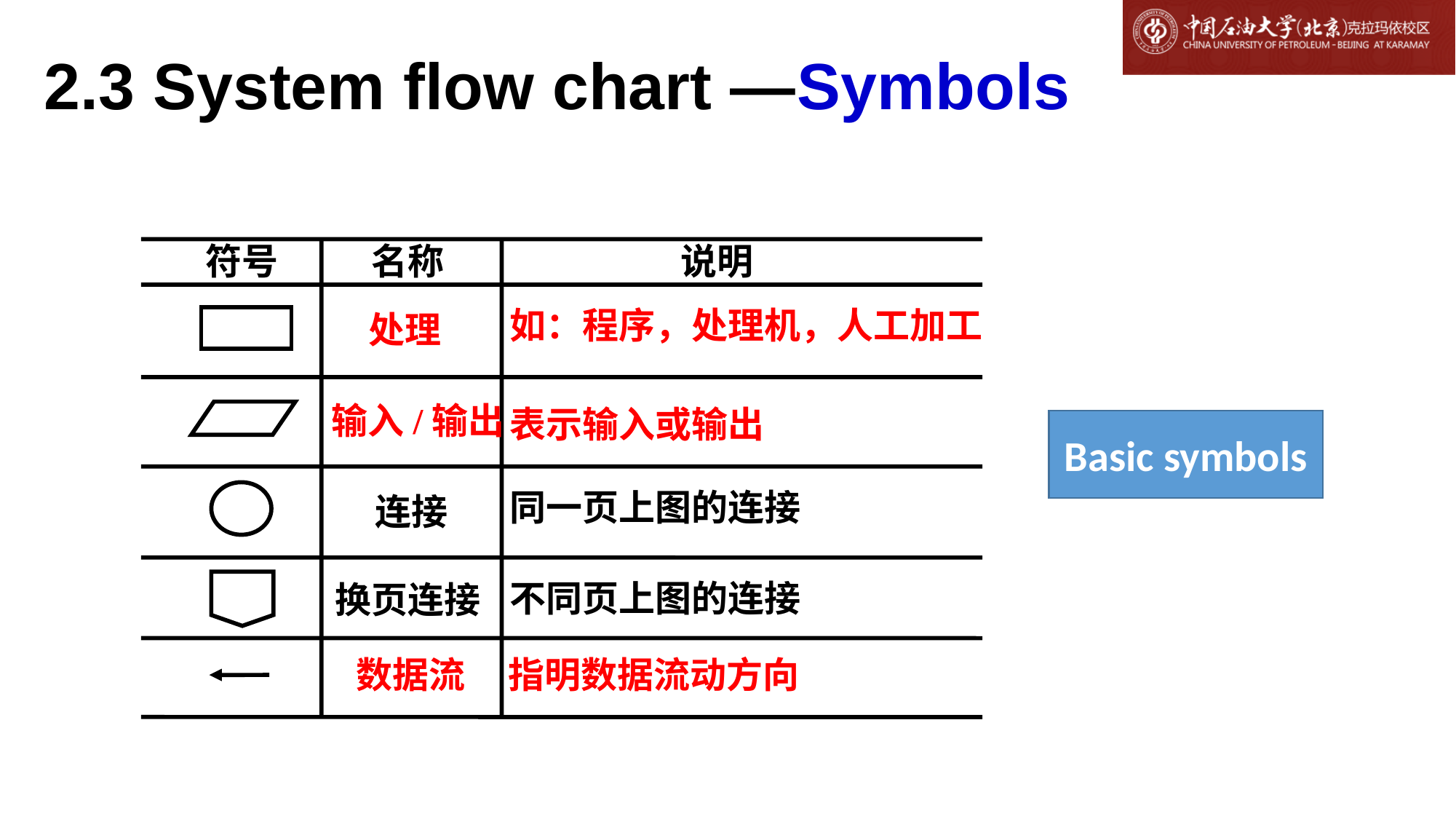

# 2.3 System flow chart —Symbols

符号
名称
说明
如：程序，处理机，人工加工
处理
输入/输出
表示输入或输出
同一页上图的连接
连接
不同页上图的连接
换页连接
数据流
指明数据流动方向
Basic symbols